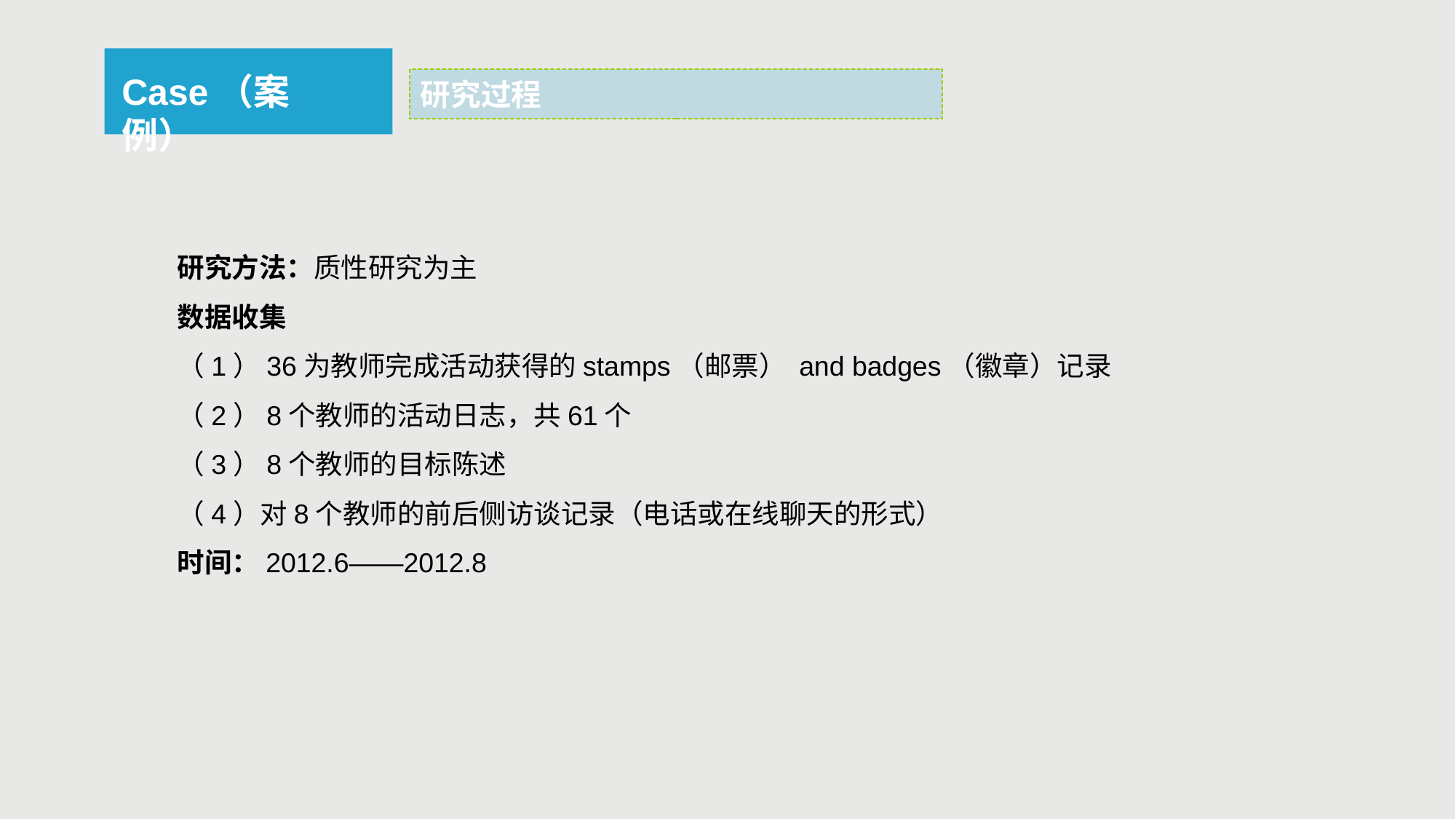

Case（案例）
研究过程
研究方法：质性研究为主
数据收集
（1）36为教师完成活动获得的stamps（邮票） and badges（徽章）记录
（2）8个教师的活动日志，共61个
（3）8个教师的目标陈述
（4）对8个教师的前后侧访谈记录（电话或在线聊天的形式）
时间：2012.6——2012.8